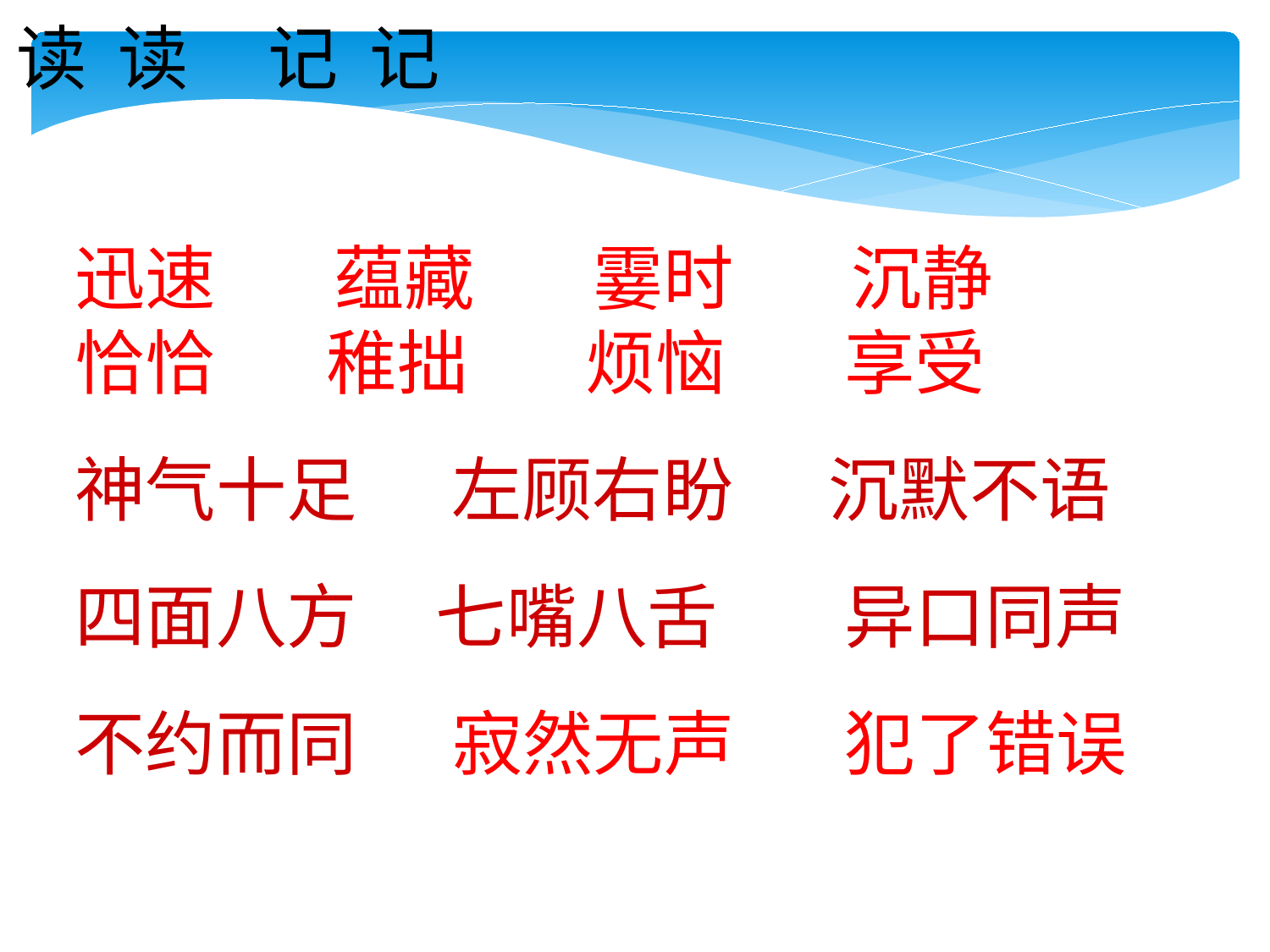

读  读     记  记
迅速 　  蕴藏　   霎时　   沉静
恰恰       稚拙　   烦恼　   享受
神气十足      左顾右盼      沉默不语
四面八方     七嘴八舌        异口同声
不约而同      寂然无声       犯了错误